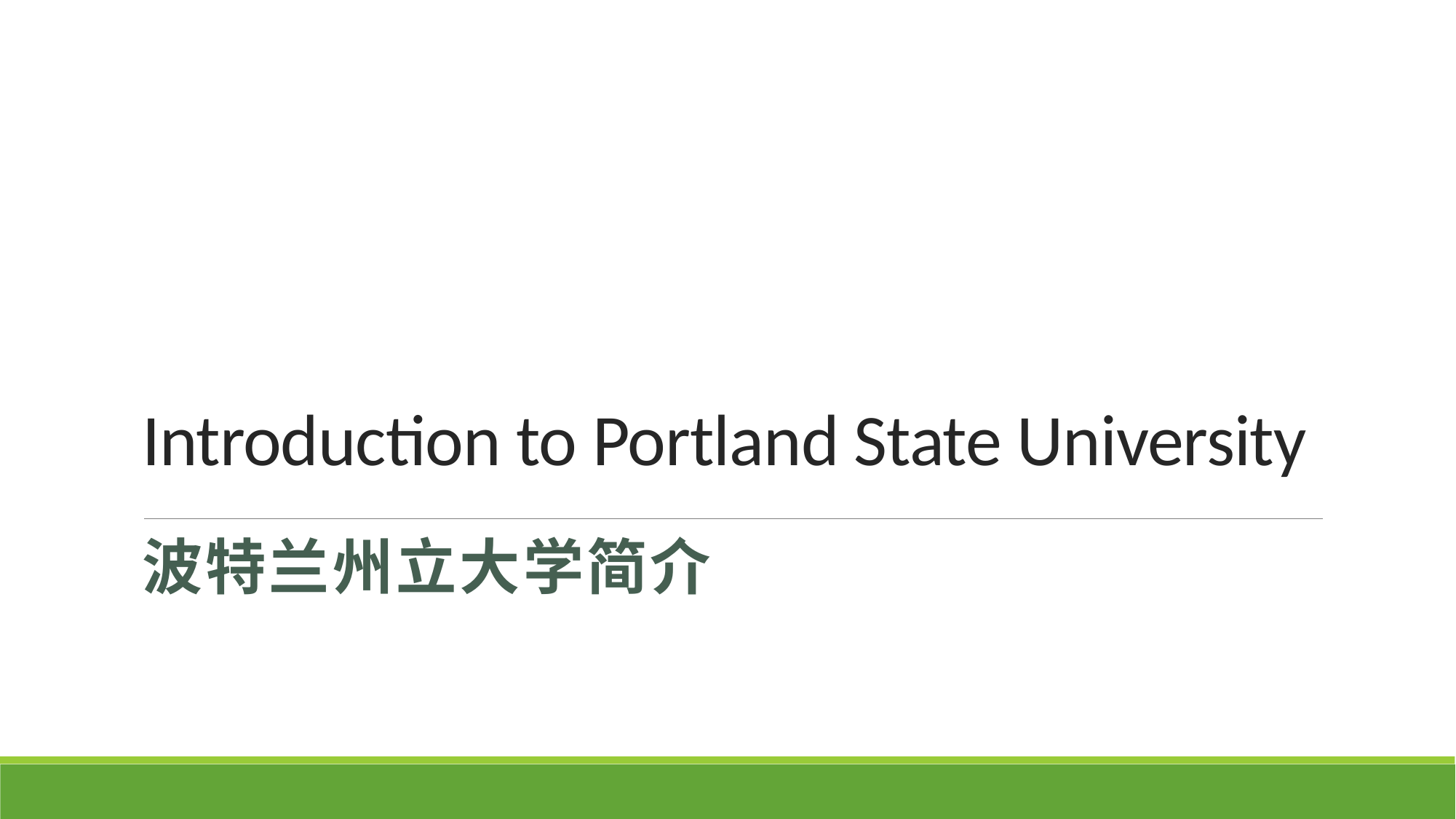

# Introduction to Portland State University
波特兰州立大学简介